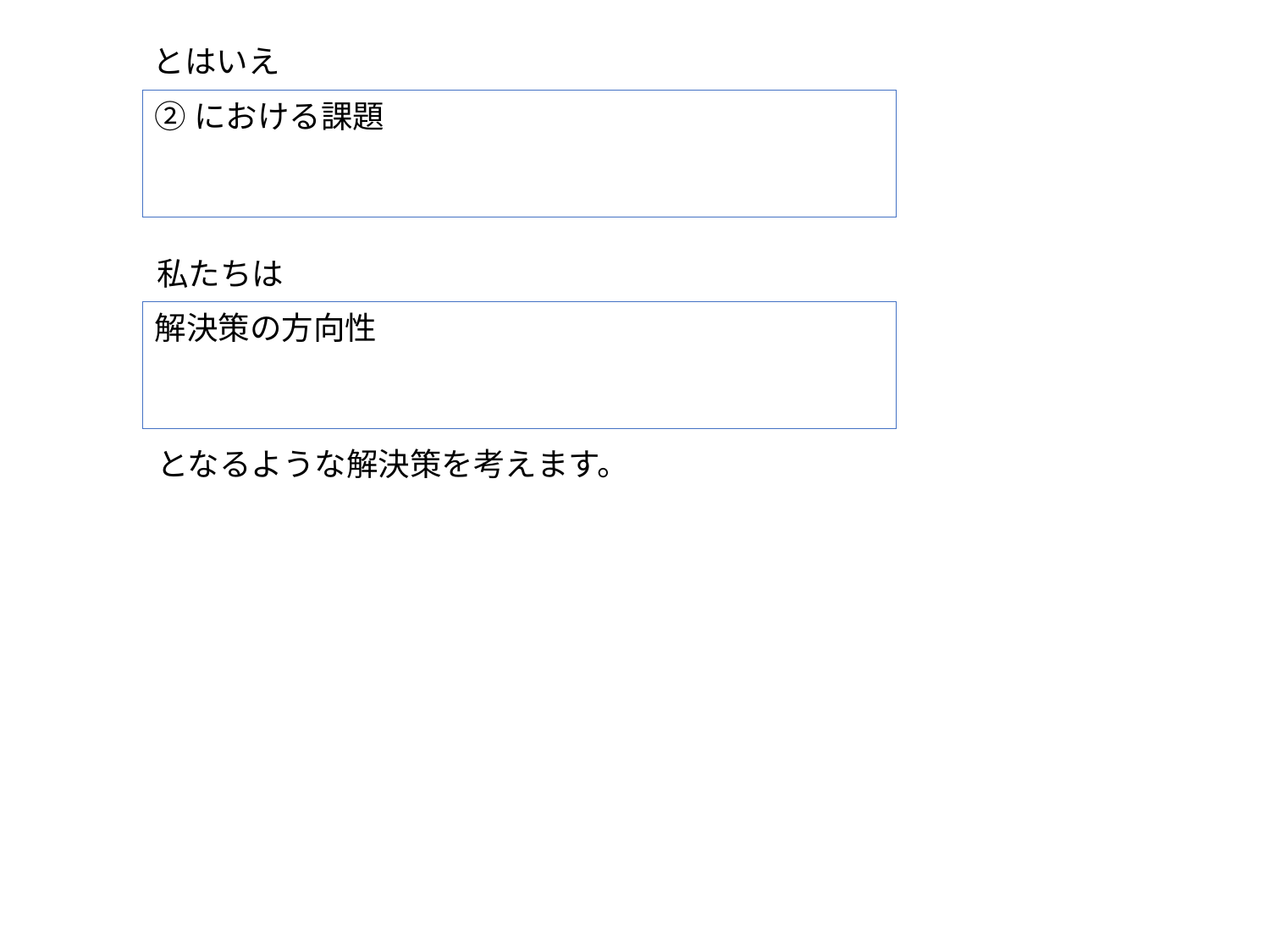

とはいえ
②における課題

私たちは
解決策の方向性

となるような解決策を考えます。